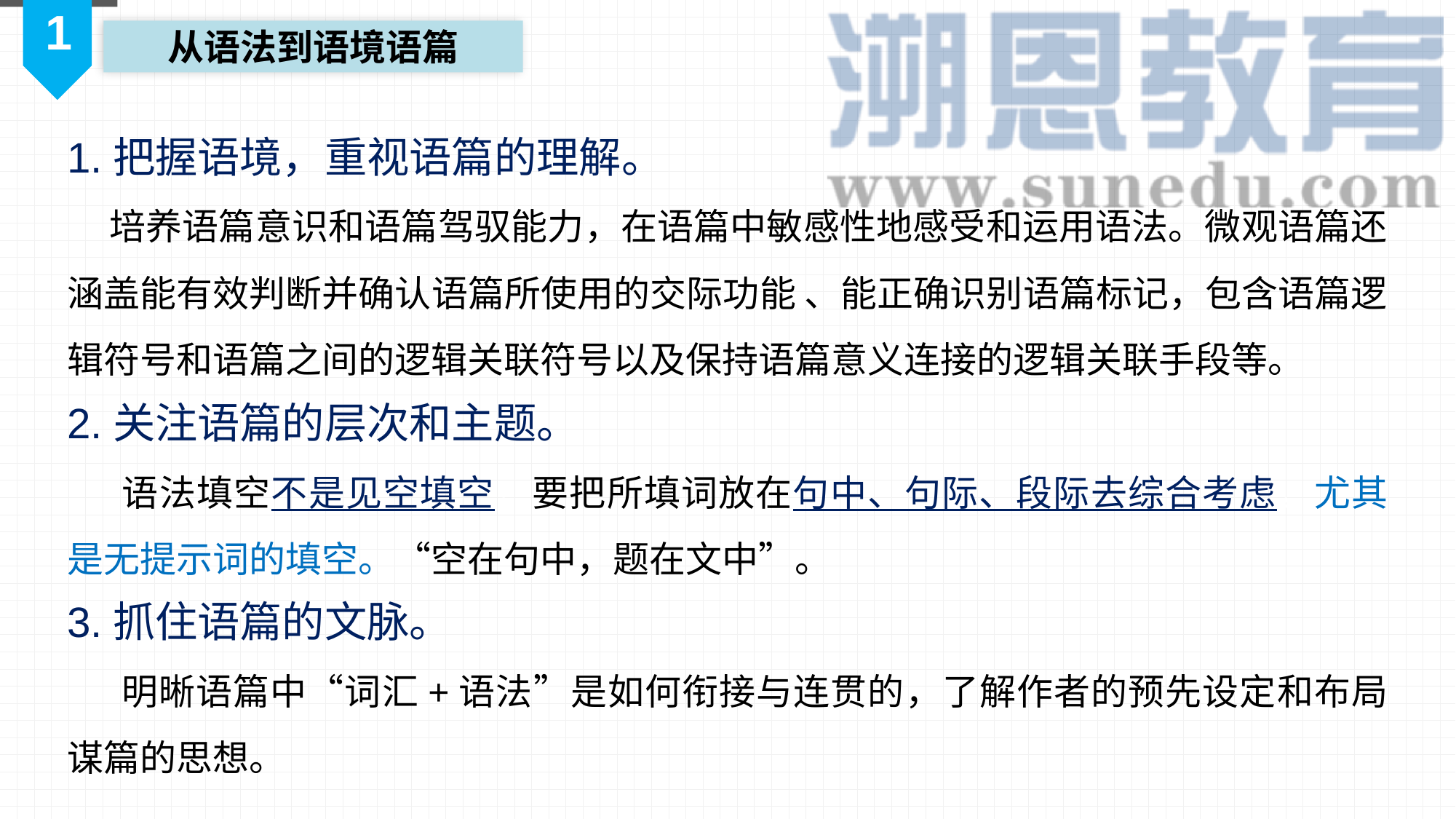

1
从语法到语境语篇
1.把握语境，重视语篇的理解。
    培养语篇意识和语篇驾驭能力，在语篇中敏感性地感受和运用语法。微观语篇还涵盖能有效判断并确认语篇所使用的交际功能 、能正确识别语篇标记，包含语篇逻辑符号和语篇之间的逻辑关联符号以及保持语篇意义连接的逻辑关联手段等。
2.关注语篇的层次和主题。
     语法填空不是见空填空，要把所填词放在句中、句际、段际去综合考虑，尤其是无提示词的填空。“空在句中，题在文中”。
3.抓住语篇的文脉。
     明晰语篇中“词汇+语法”是如何衔接与连贯的，了解作者的预先设定和布局谋篇的思想。